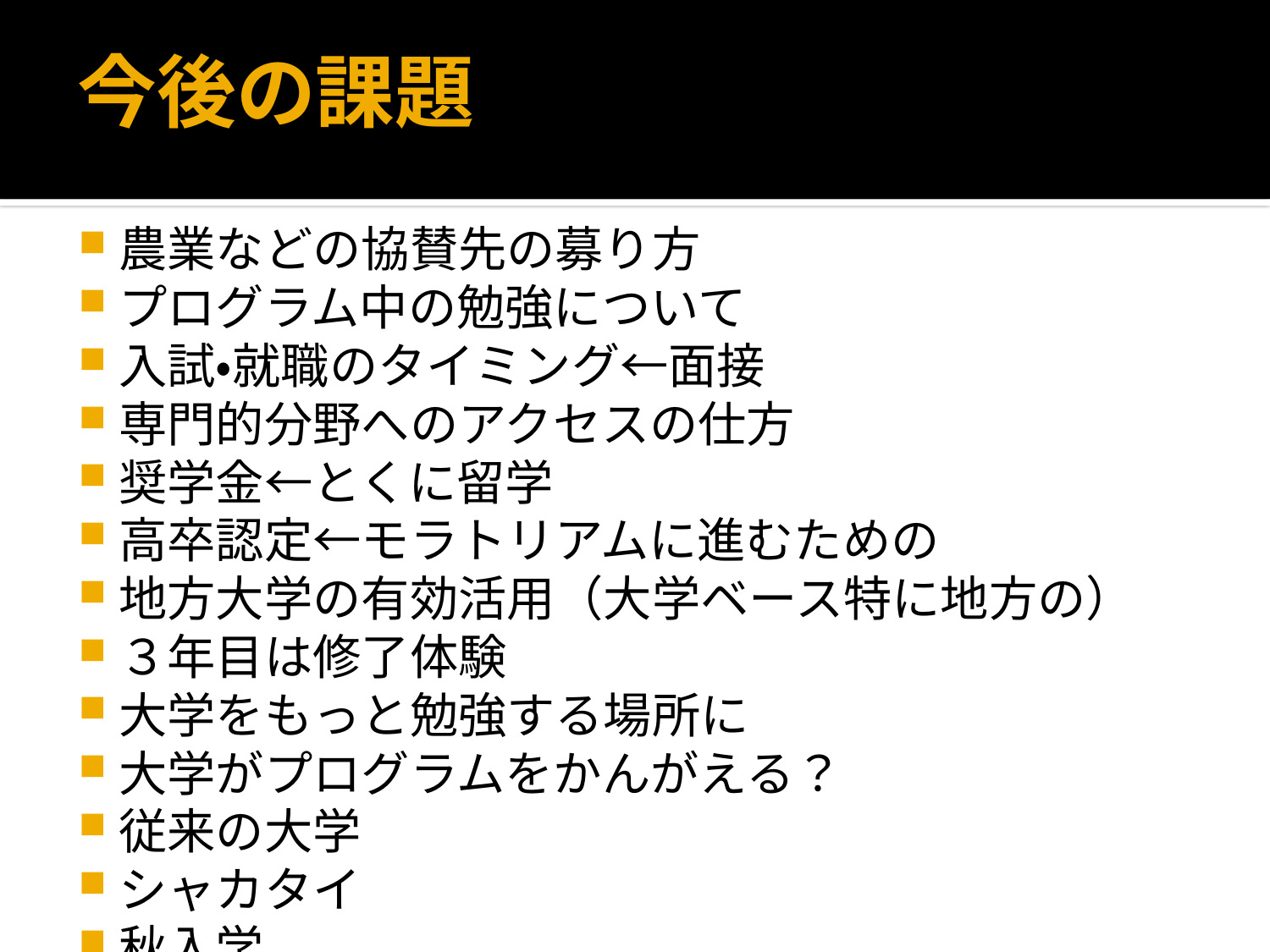

# 今後の課題
農業などの協賛先の募り方
プログラム中の勉強について
入試・就職のタイミング←面接
専門的分野へのアクセスの仕方
奨学金←とくに留学
高卒認定←モラトリアムに進むための
地方大学の有効活用（大学ベース特に地方の）
３年目は修了体験
大学をもっと勉強する場所に
大学がプログラムをかんがえる？
従来の大学
シャカタイ
秋入学